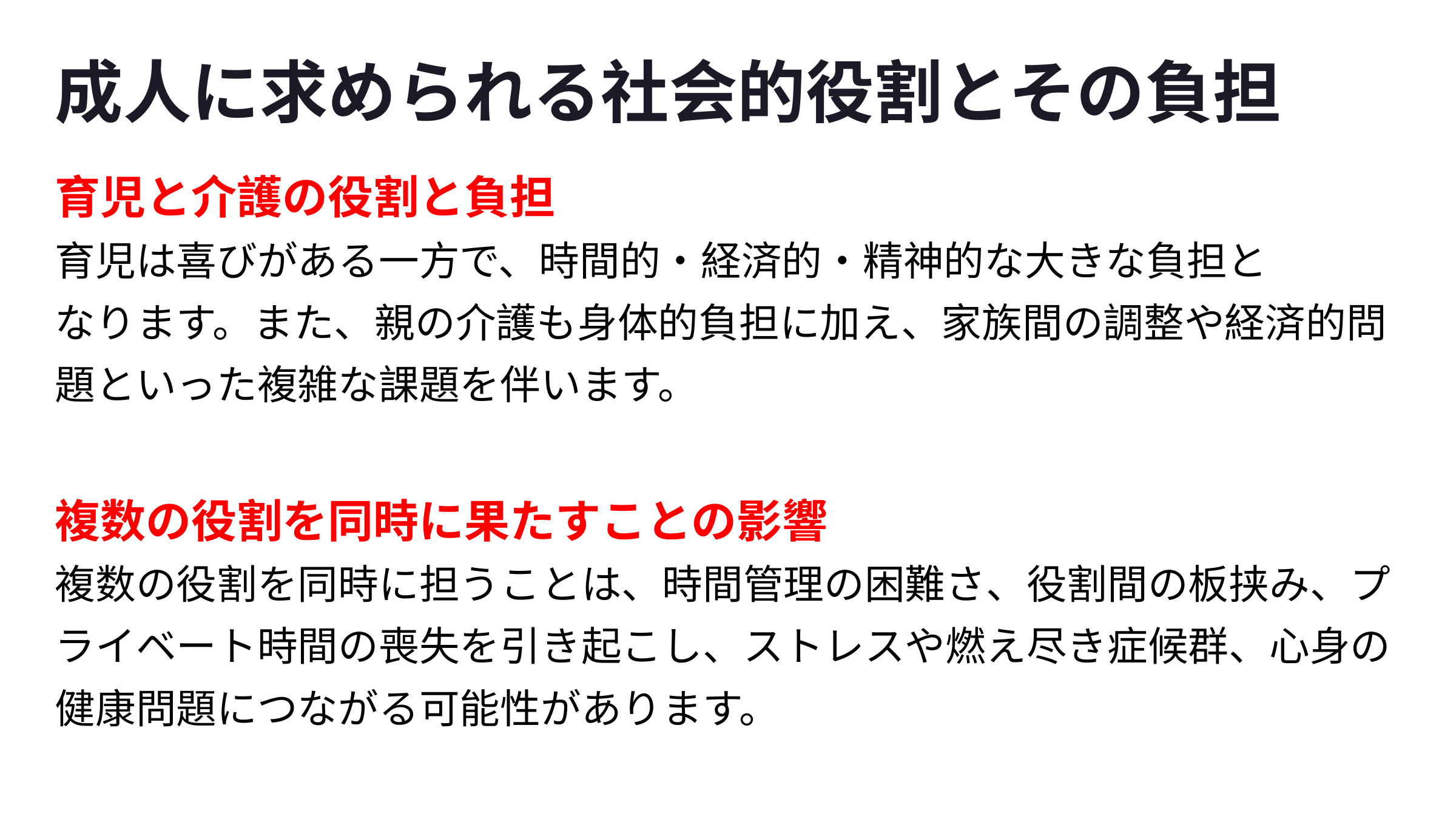

成人に求められる社会的役割とその負担
育児と介護の役割と負担
育児は喜びがある一方で、時間的・経済的・精神的な大きな負担と

なります。また、親の介護も身体的負担に加え、家族間の調整や経済的問

題といった複雑な課題を伴います。
複数の役割を同時に果たすことの影響
複数の役割を同時に担うことは、時間管理の困難さ、役割間の板挟み、プ

ライベート時間の喪失を引き起こし、ストレスや燃え尽き症候群、心身の

健康問題につながる可能性があります。